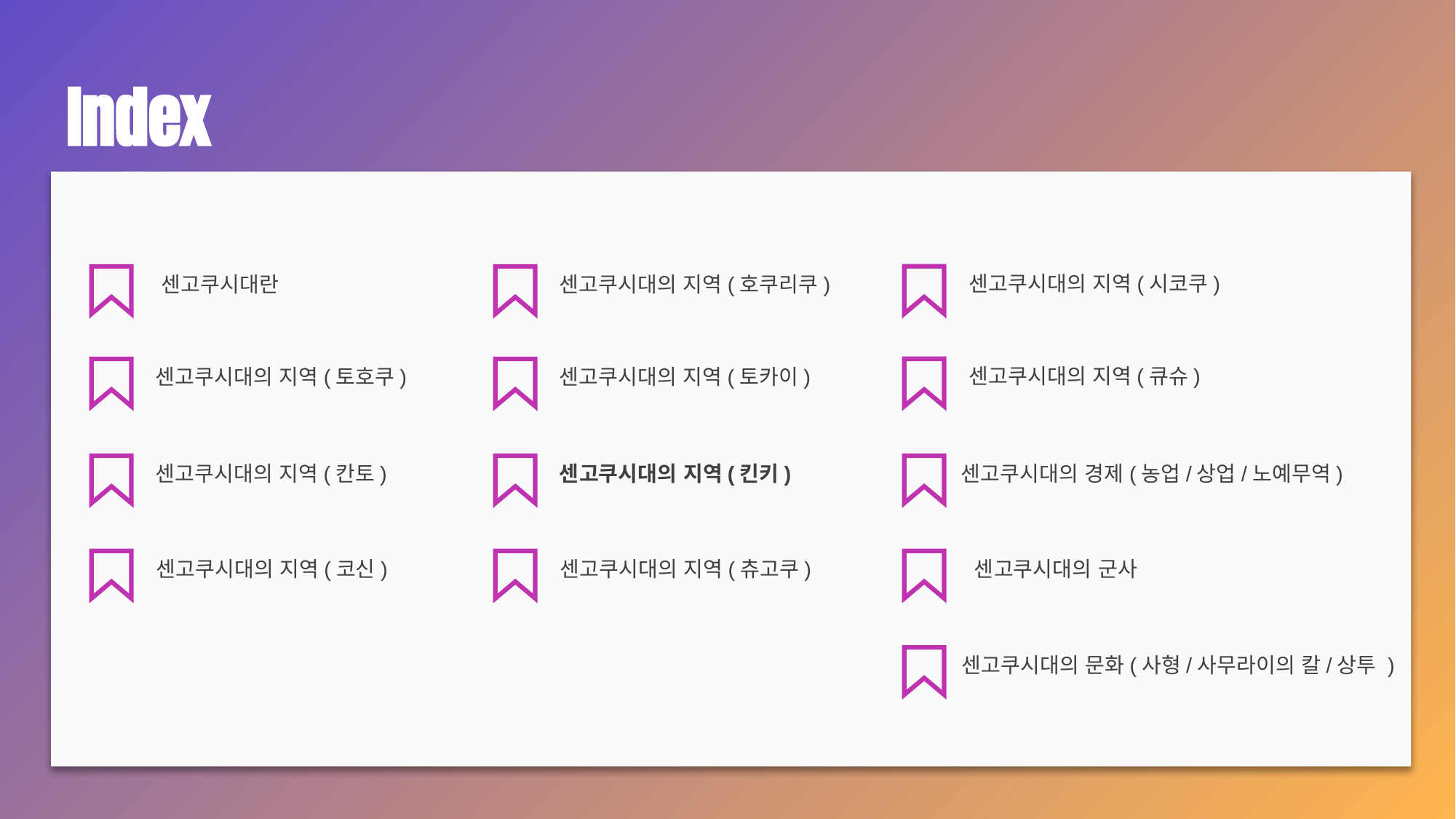

Index

센고쿠시대의 지역(시코쿠)
센고쿠시대란
센고쿠시대의 지역(호쿠리쿠)

센고쿠시대의 지역(큐슈)
센고쿠시대의 지역(토호쿠)
센고쿠시대의 지역(토카이)

센고쿠시대의 경제(농업/상업/노예무역)
센고쿠시대의 지역(칸토)
센고쿠시대의 지역(킨키)

센고쿠시대의 지역(코신)
센고쿠시대의 지역(츄고쿠)
센고쿠시대의 군사

센고쿠시대의 문화(사형/사무라이의 칼/상투 )